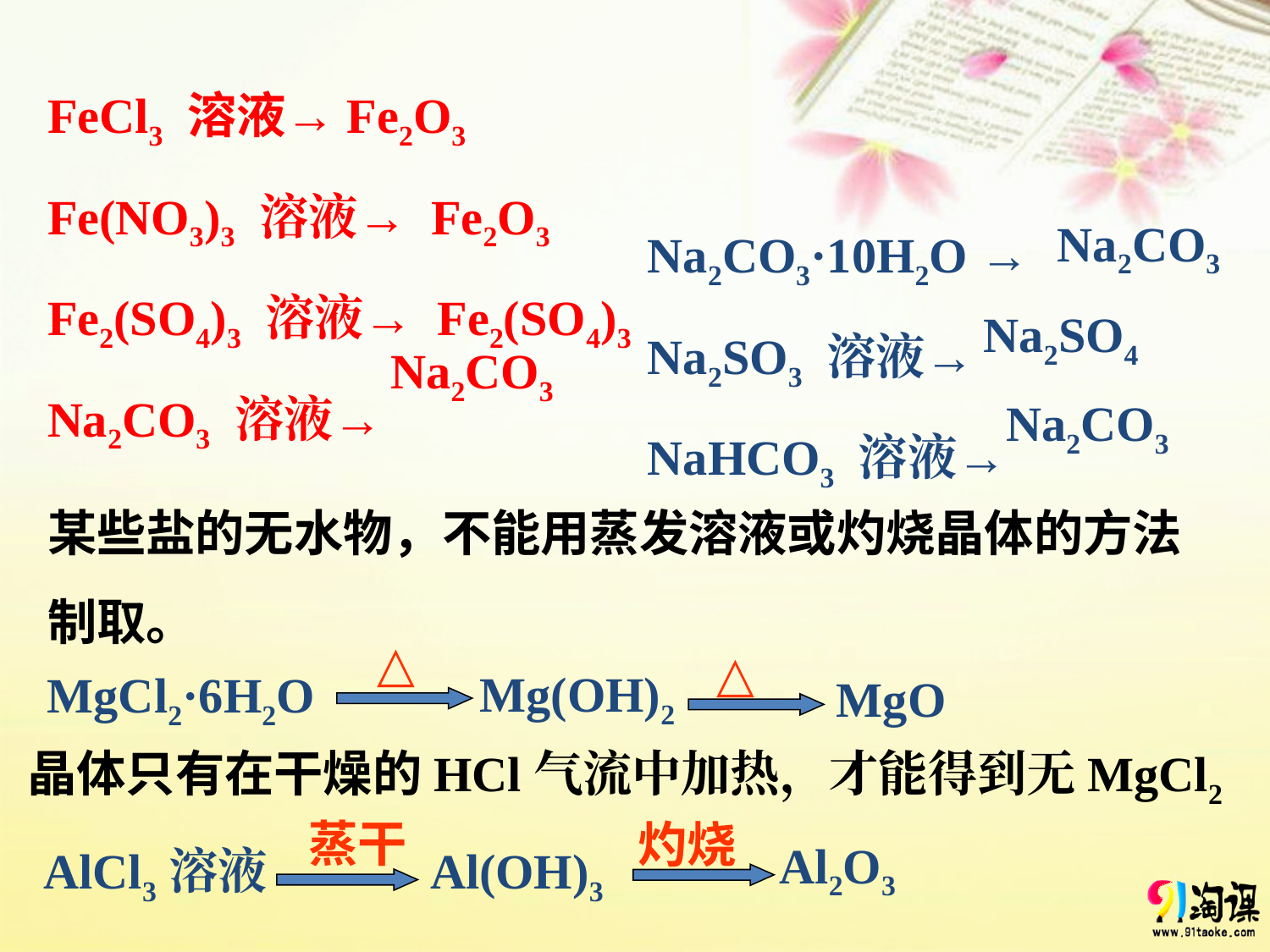

FeCl3 溶液→Fe2O3
Fe(NO3)3 溶液→ Fe2O3
Fe2(SO4)3 溶液→ Fe2(SO4)3
Na2CO3 溶液→
Na2CO3·10H2O →
Na2SO3 溶液→
NaHCO3 溶液→
Na2CO3
Na2SO4
Na2CO3
Na2CO3
某些盐的无水物，不能用蒸发溶液或灼烧晶体的方法制取。
△

△

Mg(OH)2
MgCl2·6H2O
MgO

晶体只有在干燥的HCl气流中加热，才能得到无MgCl2
蒸干

灼烧

Al2O3
AlCl3溶液
Al(OH)3